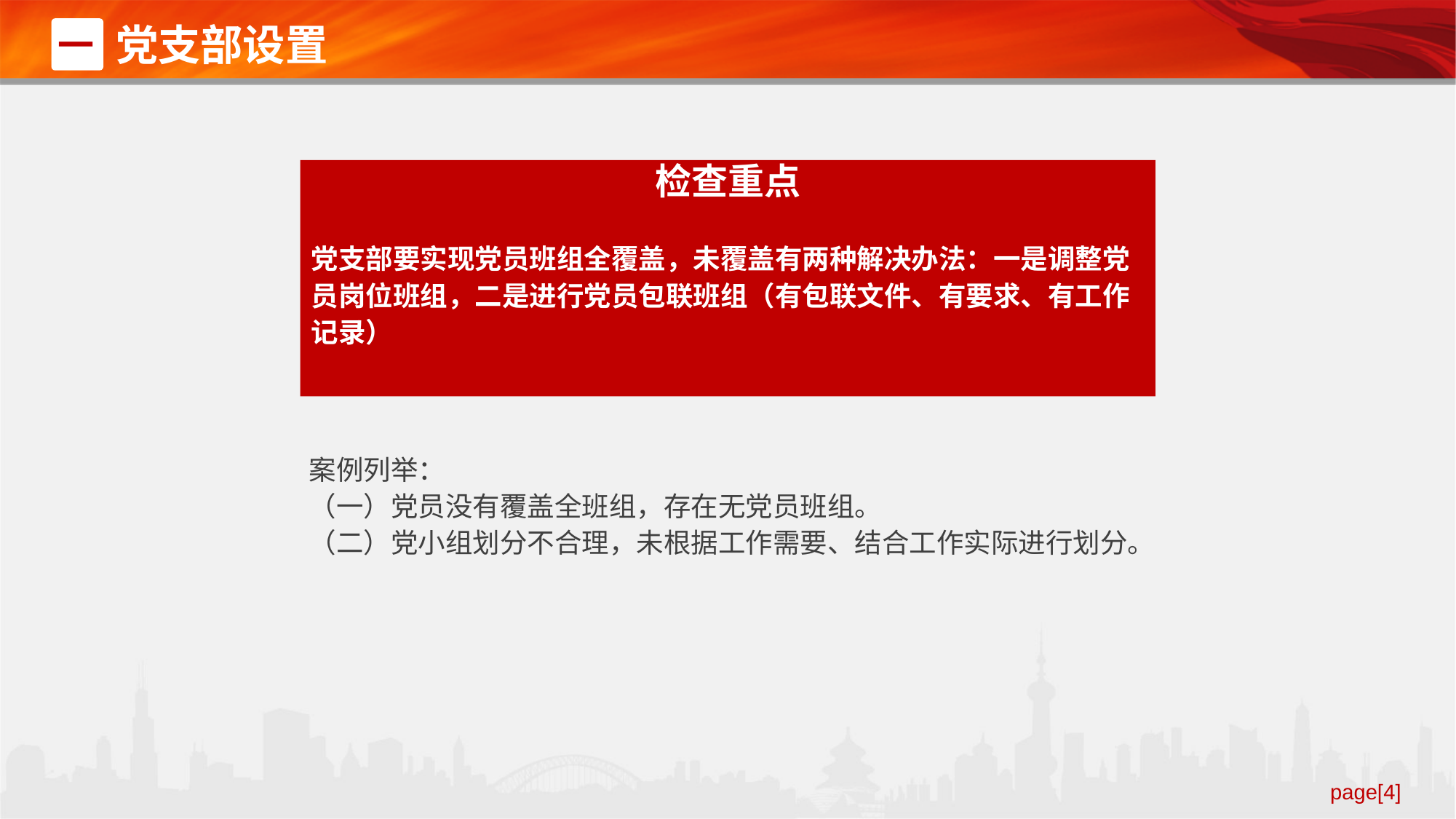

党支部设置
一

检查重点

党支部要实现党员班组全覆盖，未覆盖有两种解决办法：一是调整党员岗位班组，二是进行党员包联班组（有包联文件、有要求、有工作记录）

案例列举：
（一）党员没有覆盖全班组，存在无党员班组。
（二）党小组划分不合理，未根据工作需要、结合工作实际进行划分。